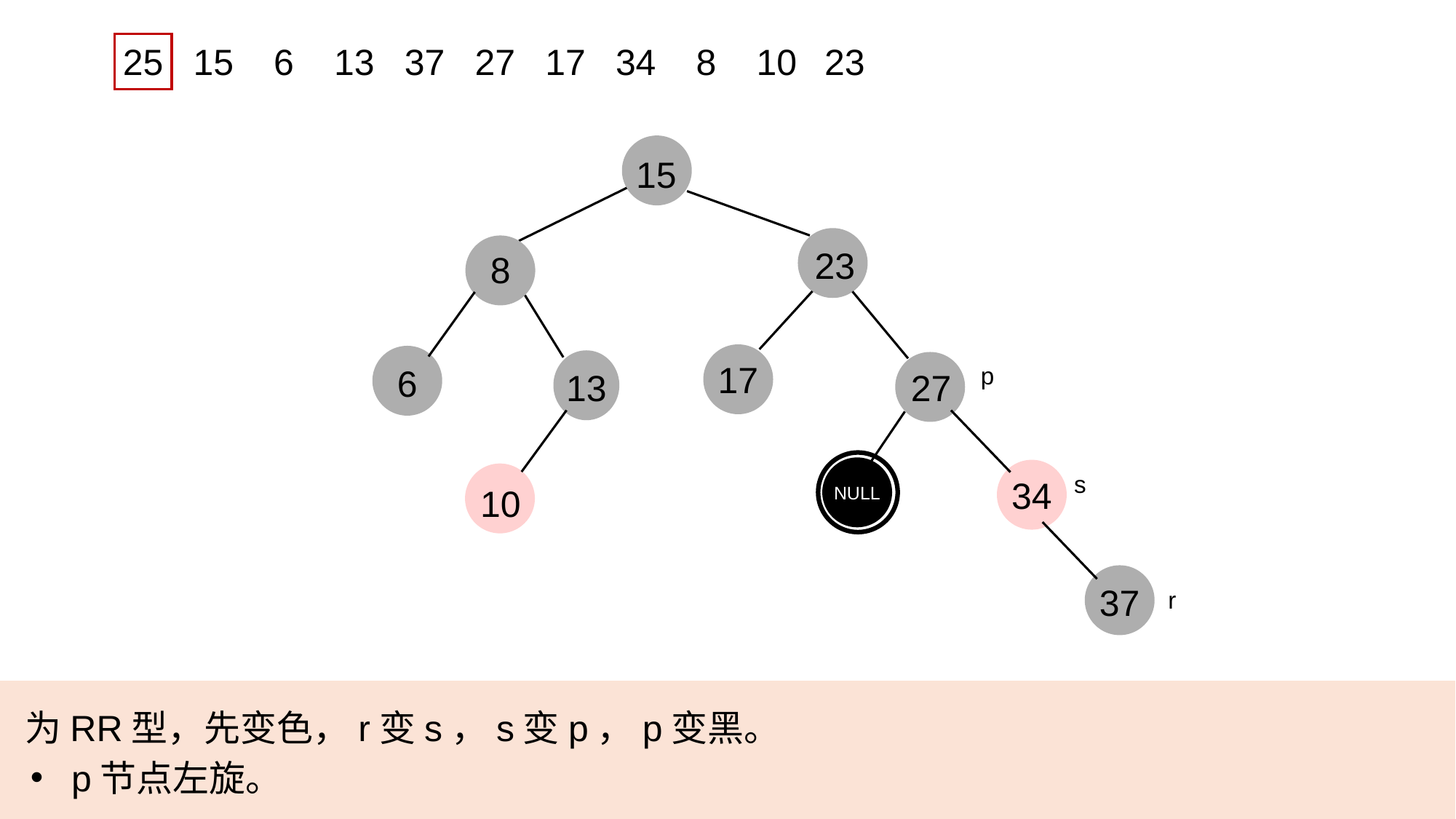

25

15
6
13
37
27
17
34
8
10
23

15

23
8

17

6
p
27
13

s
34
10
NULL

37
r

为RR型，先变色，r变s，s变p，p变黑。
p节点左旋。